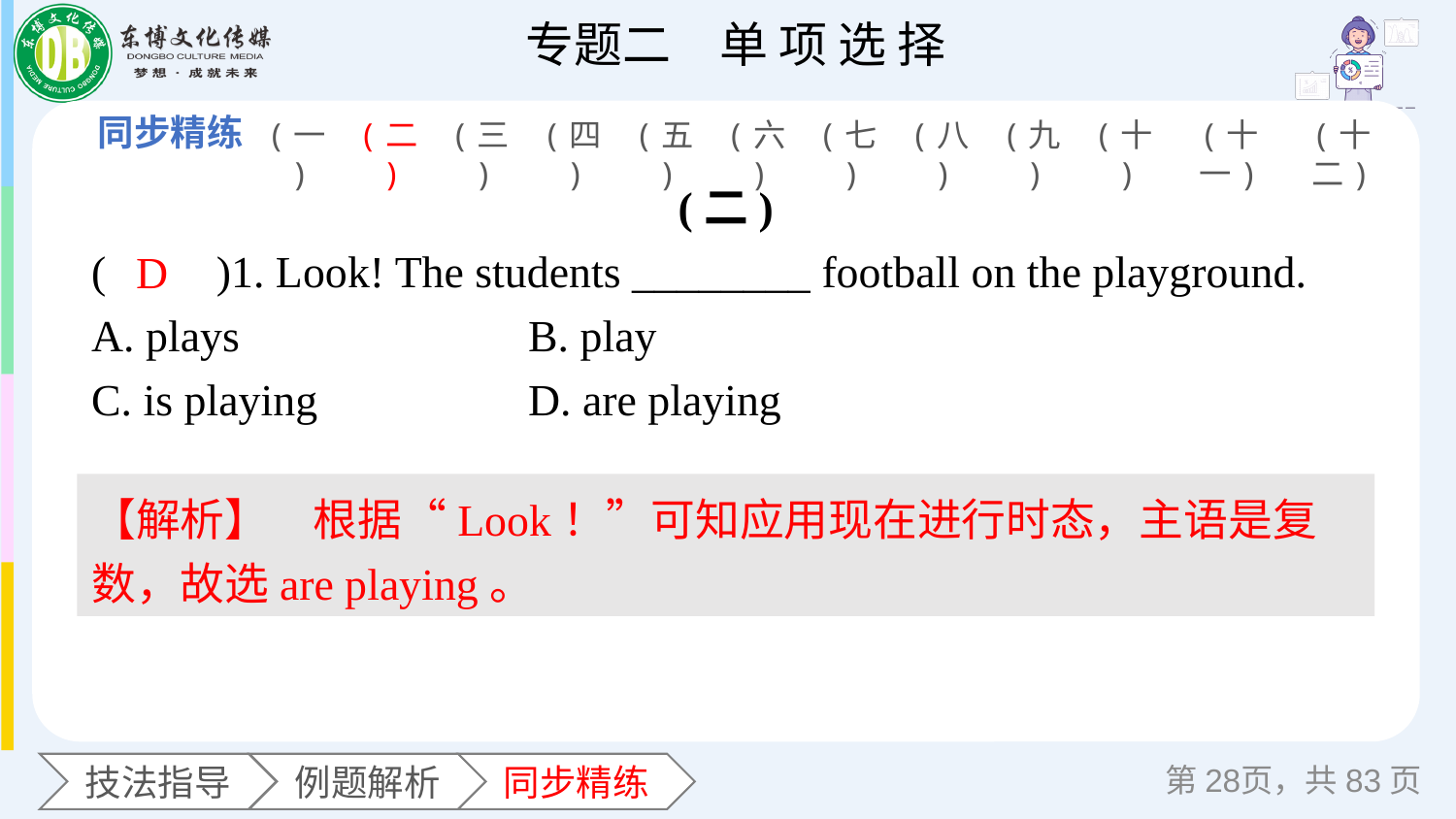

(一)
(二)
(三)
(四)
(五)
(六)
(七)
(八)
(九)
(十)
(十一)
(十二)
(二)
(　　)1. Look! The students ________ football on the playground.
A. plays    		B. play
C. is playing    		D. are playing
D
【解析】　根据“Look！”可知应用现在进行时态，主语是复数，故选are playing。
第28页，共83页